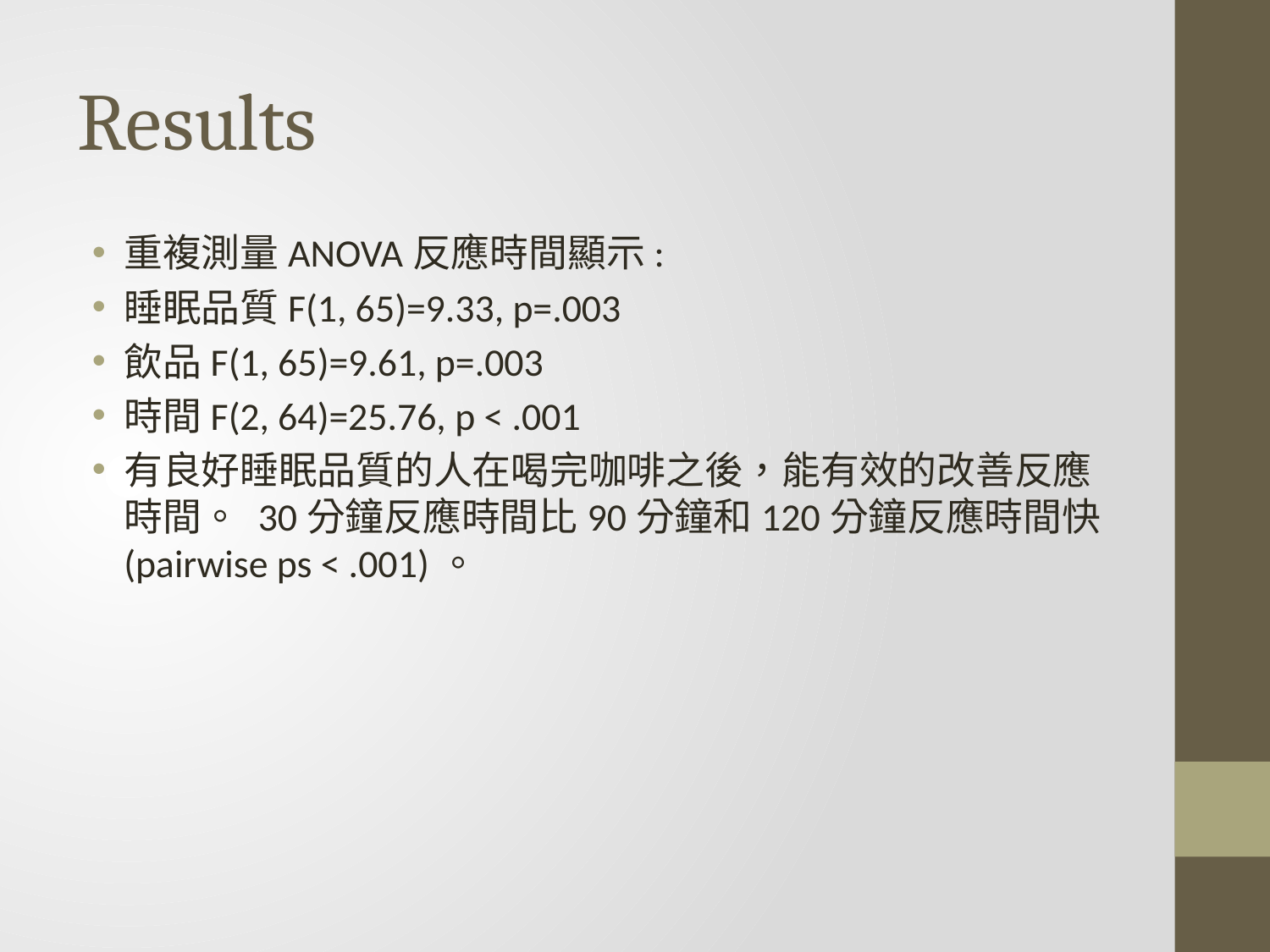

# Results
重複測量ANOVA反應時間顯示:
睡眠品質F(1, 65)=9.33, p=.003
飲品F(1, 65)=9.61, p=.003
時間F(2, 64)=25.76, p < .001
有良好睡眠品質的人在喝完咖啡之後，能有效的改善反應時間。 30分鐘反應時間比90分鐘和120分鐘反應時間快(pairwise ps < .001)。